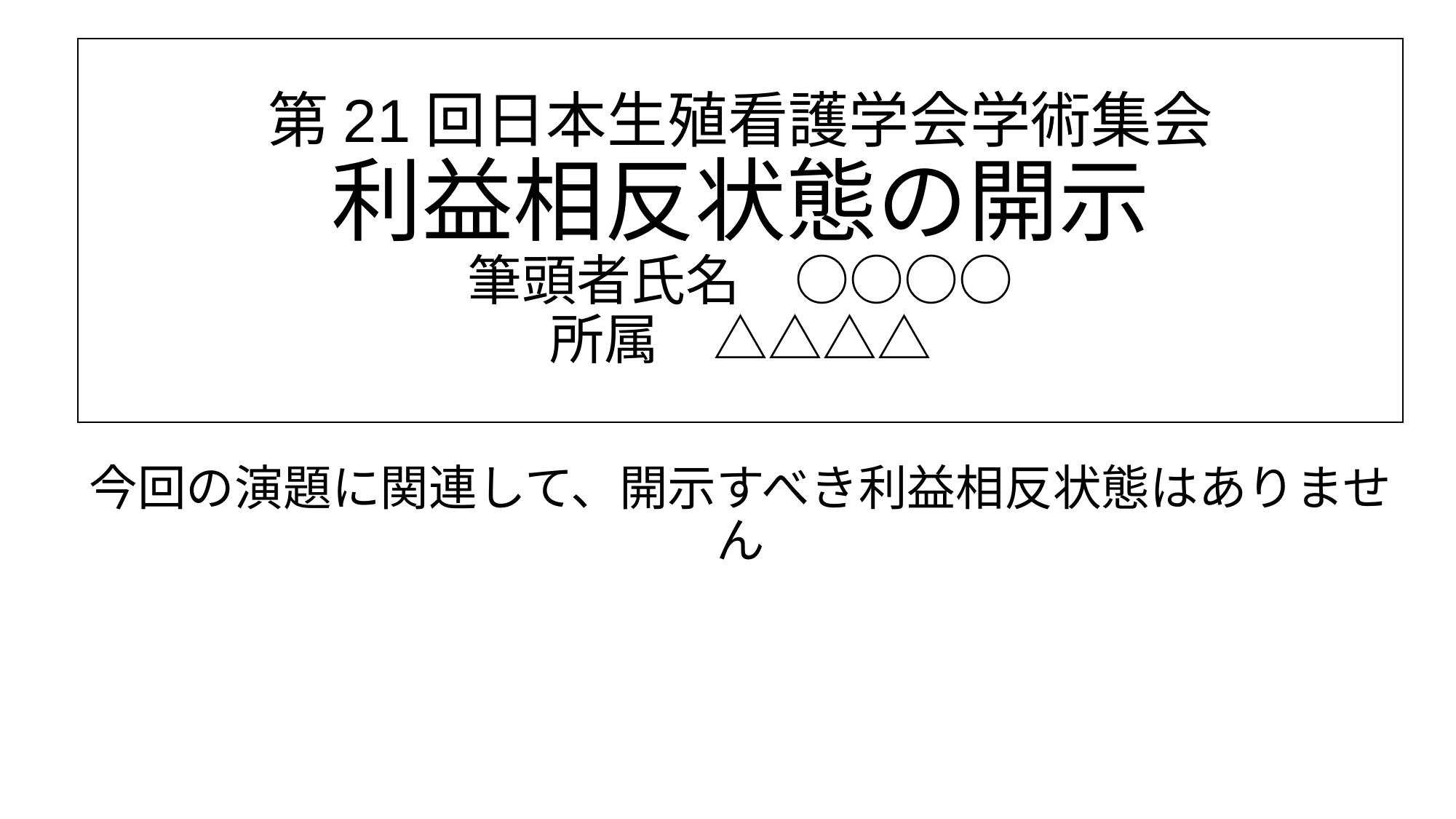

# 第21回日本生殖看護学会学術集会 利益相反状態の開示 筆頭者氏名　○○○○ 所属　△△△△
今回の演題に関連して、開示すべき利益相反状態はありません